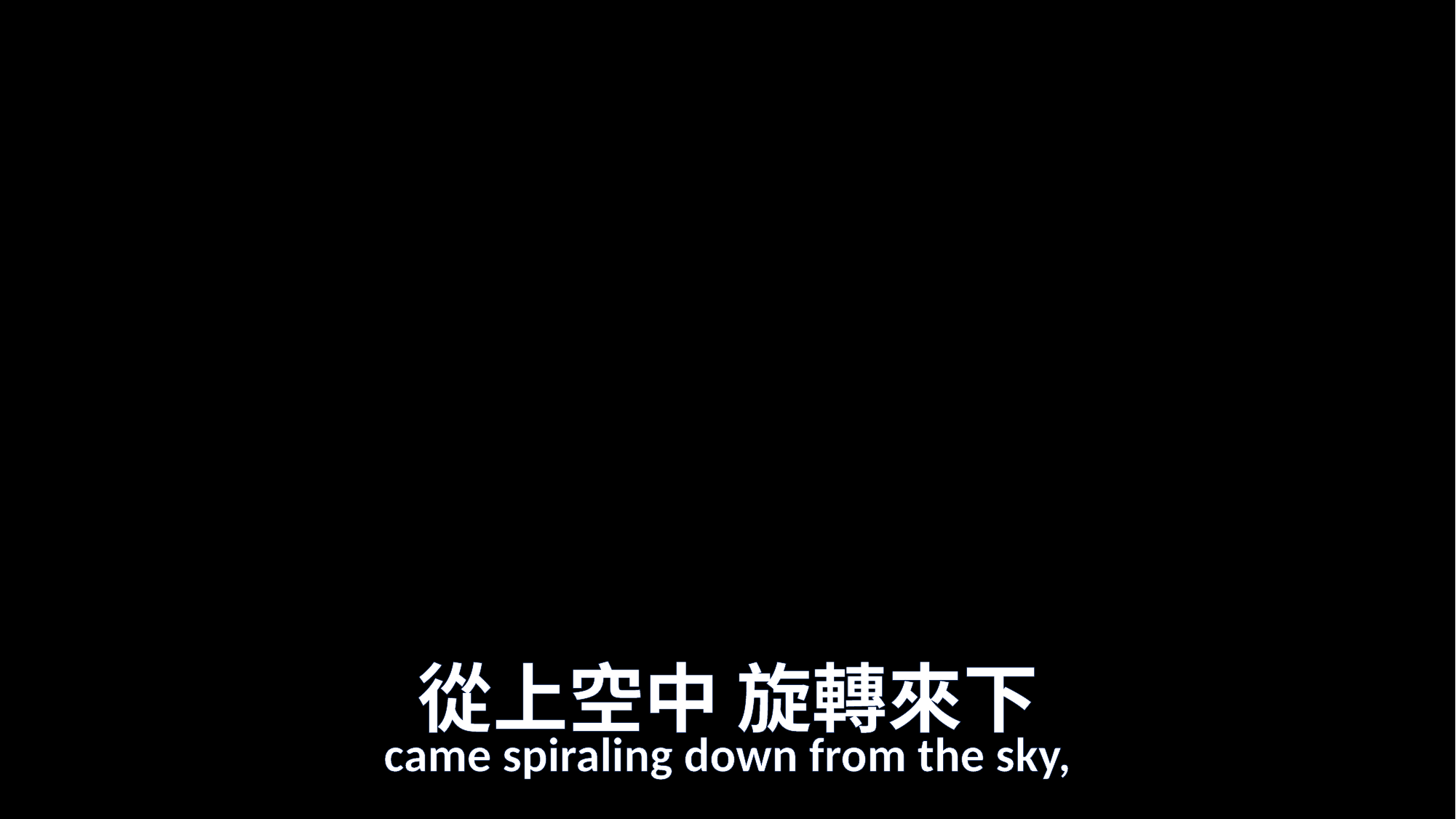

# 從上空中 旋轉來下
came spiraling down from the sky,